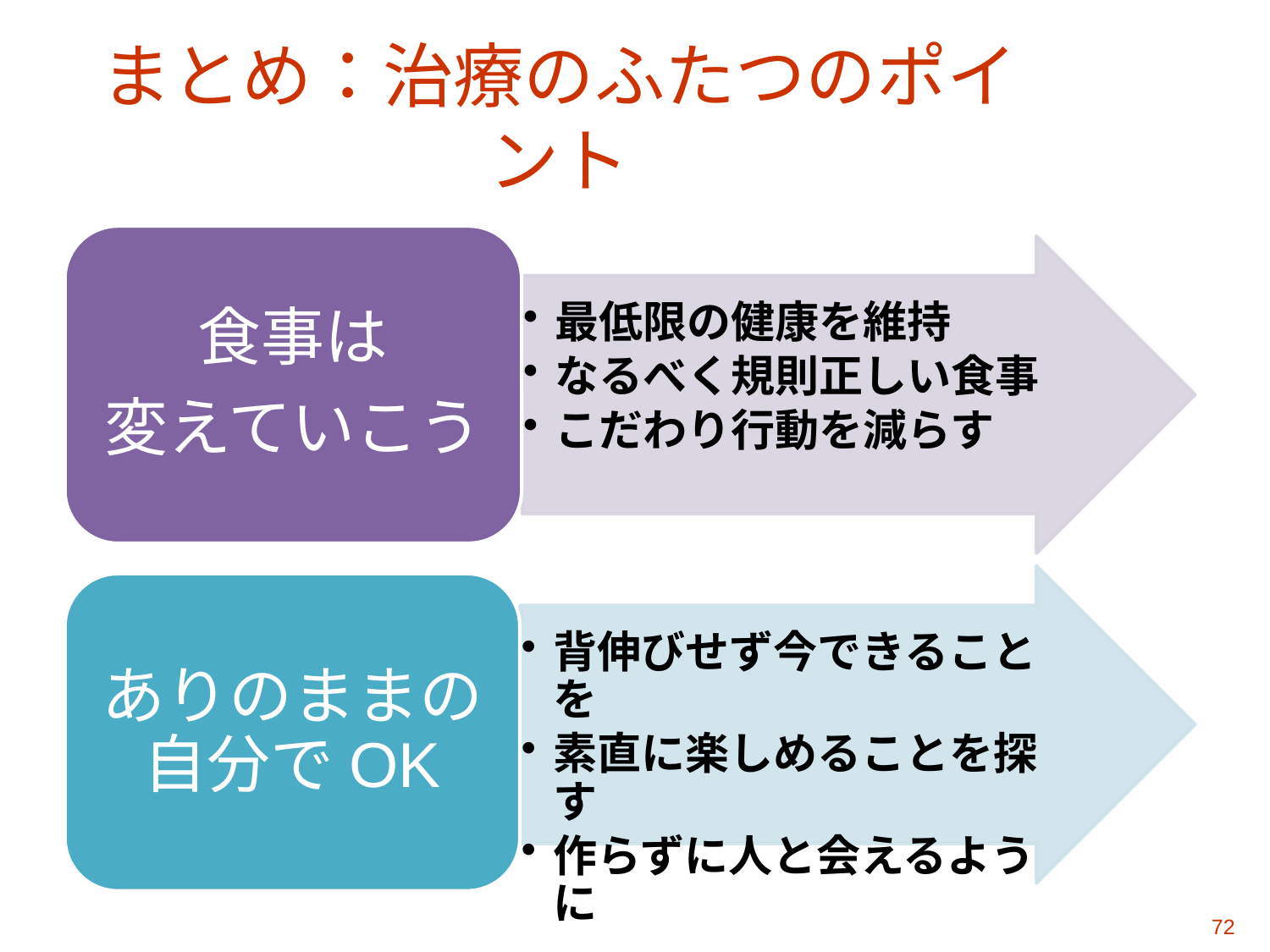

# まとめ：治療のふたつのポイント

最低限の健康を維持
なるべく規則正しい食事
こだわり行動を減らす
食事は
変えていこう

背伸びせず今できることを
素直に楽しめることを探す
作らずに人と会えるように
ありのままの自分でOK
72